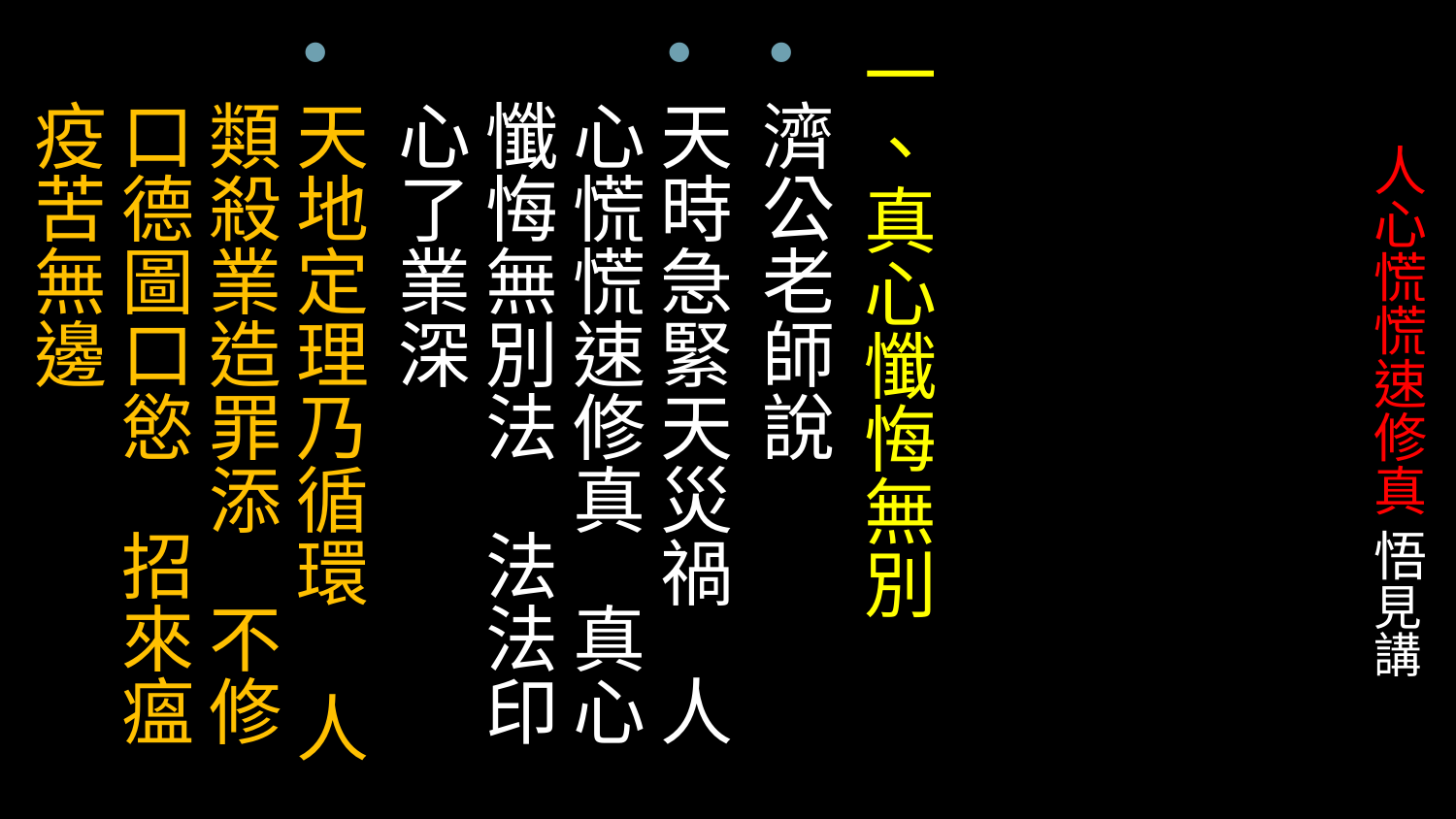

一、真心懺悔無別
濟公老師說
天時急緊天災禍    人心慌慌速修真    真心懺悔無別法    法法印心了業深
天地定理乃循環     人類殺業造罪添    不修口德圖口慾    招來瘟疫苦無邊
# 人心慌慌速修真 悟見講